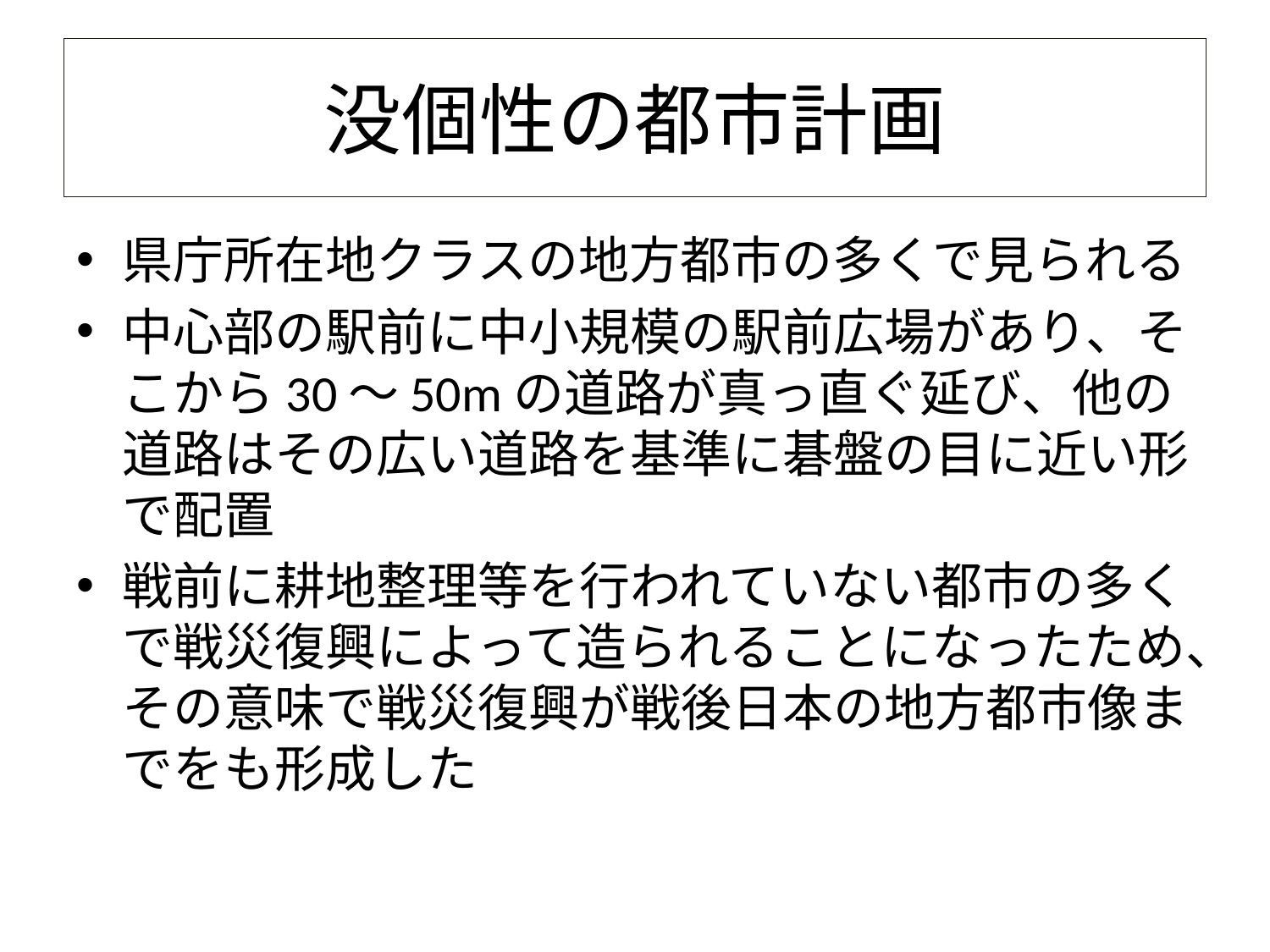

# 没個性の都市計画
県庁所在地クラスの地方都市の多くで見られる
中心部の駅前に中小規模の駅前広場があり、そこから30～50mの道路が真っ直ぐ延び、他の道路はその広い道路を基準に碁盤の目に近い形で配置
戦前に耕地整理等を行われていない都市の多くで戦災復興によって造られることになったため、その意味で戦災復興が戦後日本の地方都市像までをも形成した